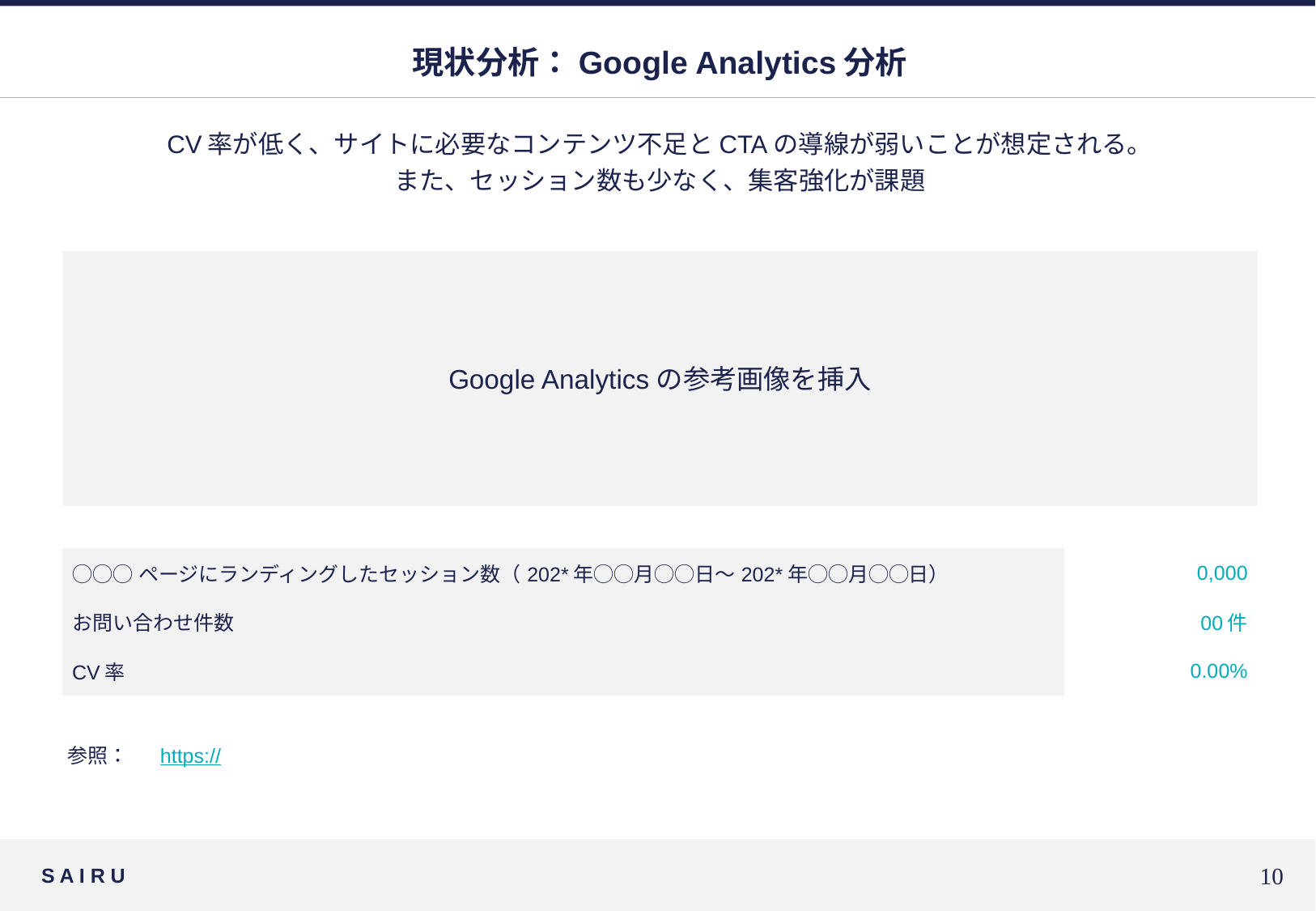

# 現状分析：Google Analytics分析
CV率が低く、サイトに必要なコンテンツ不足とCTAの導線が弱いことが想定される。
また、セッション数も少なく、集客強化が課題
Google Analyticsの参考画像を挿入
| ◯◯◯ページにランディングしたセッション数（202\*年◯◯月◯◯日〜202\*年◯◯月◯◯日） | 0,000 |
| --- | --- |
| お問い合わせ件数 | 00件 |
| CV率 | 0.00% |
参照：
https://
10